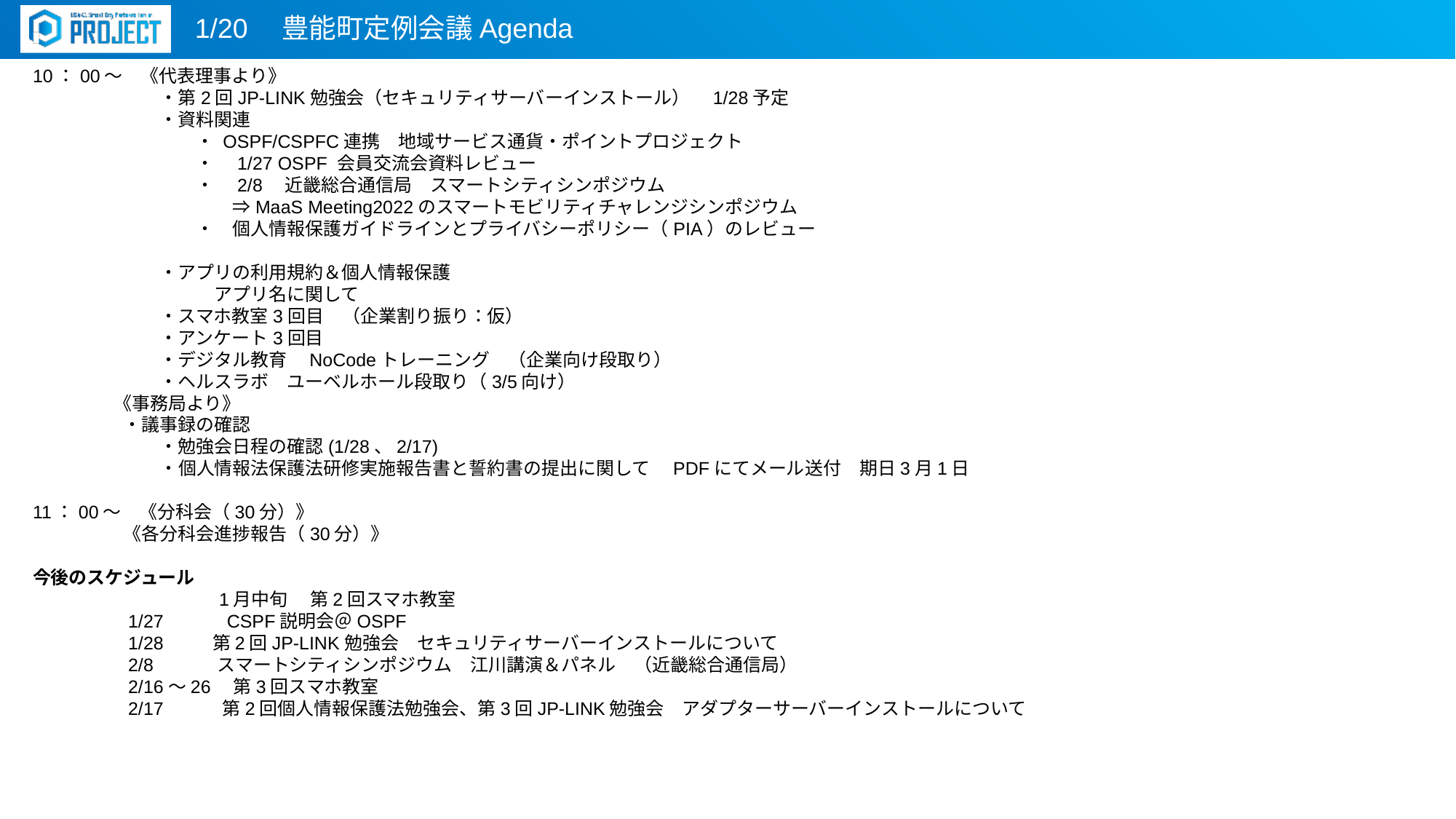

1/20　豊能町定例会議Agenda
10：00～　《代表理事より》
　　　　　　　・第2回JP-LINK勉強会（セキュリティサーバーインストール）　1/28予定
　　　　　　　・資料関連
　　　　　　　　　・ OSPF/CSPFC連携　地域サービス通貨・ポイントプロジェクト
　　　　　　　　　・　1/27 OSPF 会員交流会資料レビュー
　　　　　　　　　・　2/8　近畿総合通信局　スマートシティシンポジウム
　　　　　　　　　　　⇒MaaS Meeting2022のスマートモビリティチャレンジシンポジウム
　　　　　　　　　・　個人情報保護ガイドラインとプライバシーポリシー（PIA）のレビュー

　　　　　　　・アプリの利用規約＆個人情報保護
　　　　　　　　　　アプリ名に関して
　　　　　　　・スマホ教室3回目　（企業割り振り：仮）
　　　　　　　・アンケート3回目
　　　　　　　・デジタル教育　NoCodeトレーニング　（企業向け段取り）
　　　　　　　・ヘルスラボ　ユーベルホール段取り（3/5向け）
 　　　　《事務局より》
       　　　 ・議事録の確認
　　　　　　　・勉強会日程の確認(1/28、2/17)
　　　　　　　・個人情報法保護法研修実施報告書と誓約書の提出に関して　PDFにてメール送付　期日3月1日

11：00～　《分科会（30分）》
　　　　　《各分科会進捗報告（30分）》

今後のスケジュール
　　　　　　　　　　1月中旬　 第2回スマホ教室
　　　　　1/27　　　CSPF説明会＠OSPF
　　　　　1/28　　  第2回JP-LINK勉強会　セキュリティサーバーインストールについて
　　　　　2/8 　　　スマートシティシンポジウム　江川講演＆パネル　（近畿総合通信局）
　　　　　2/16～26　第3回スマホ教室
　　　　　2/17　　　第2回個人情報保護法勉強会、第3回JP-LINK勉強会　アダプターサーバーインストールについて